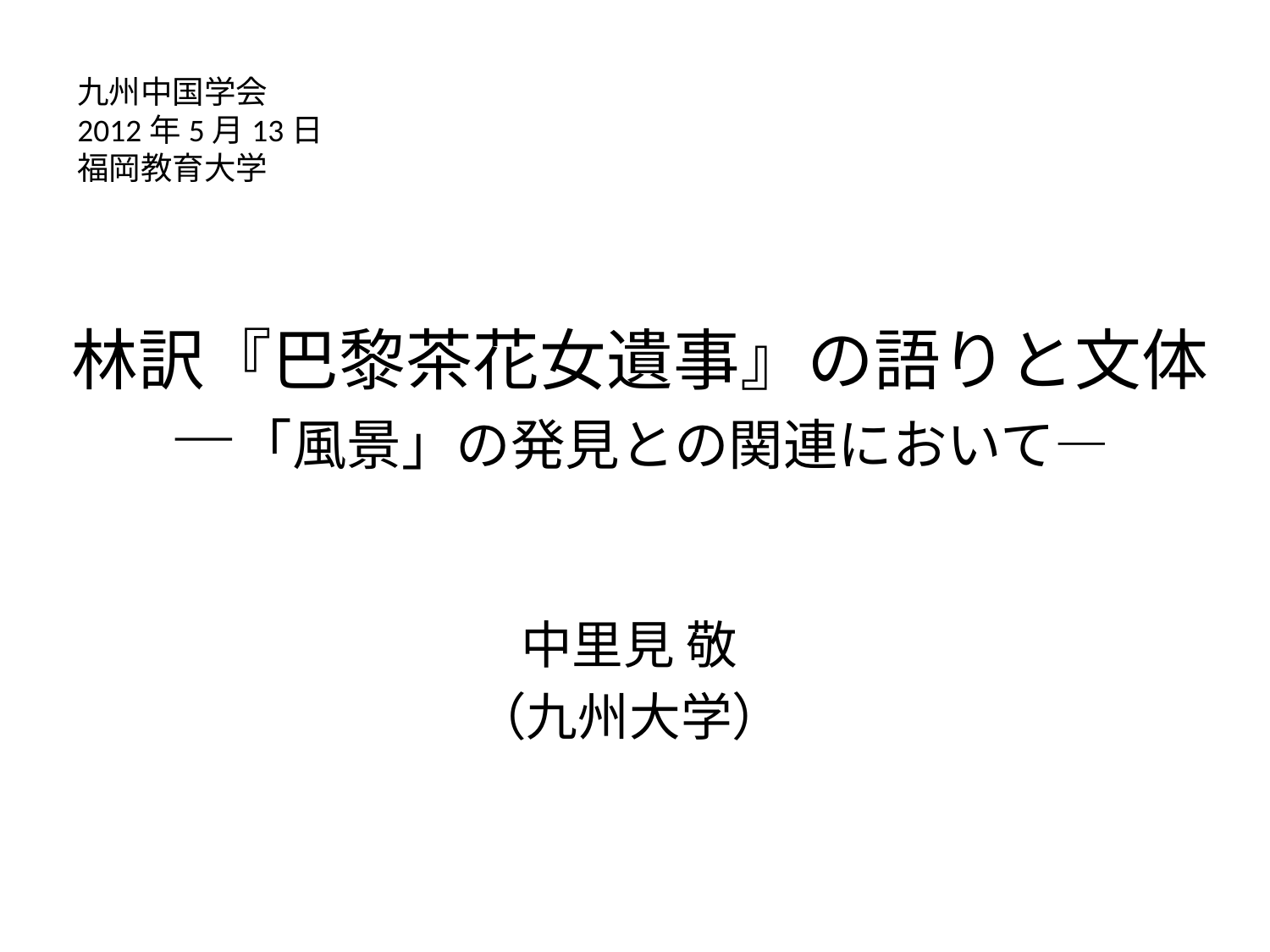

九州中国学会
2012年5月13日
福岡教育大学

# 林訳『巴黎茶花女遺事』の語りと文体 ―「風景」の発見との関連において―
中里見 敬
（九州大学）